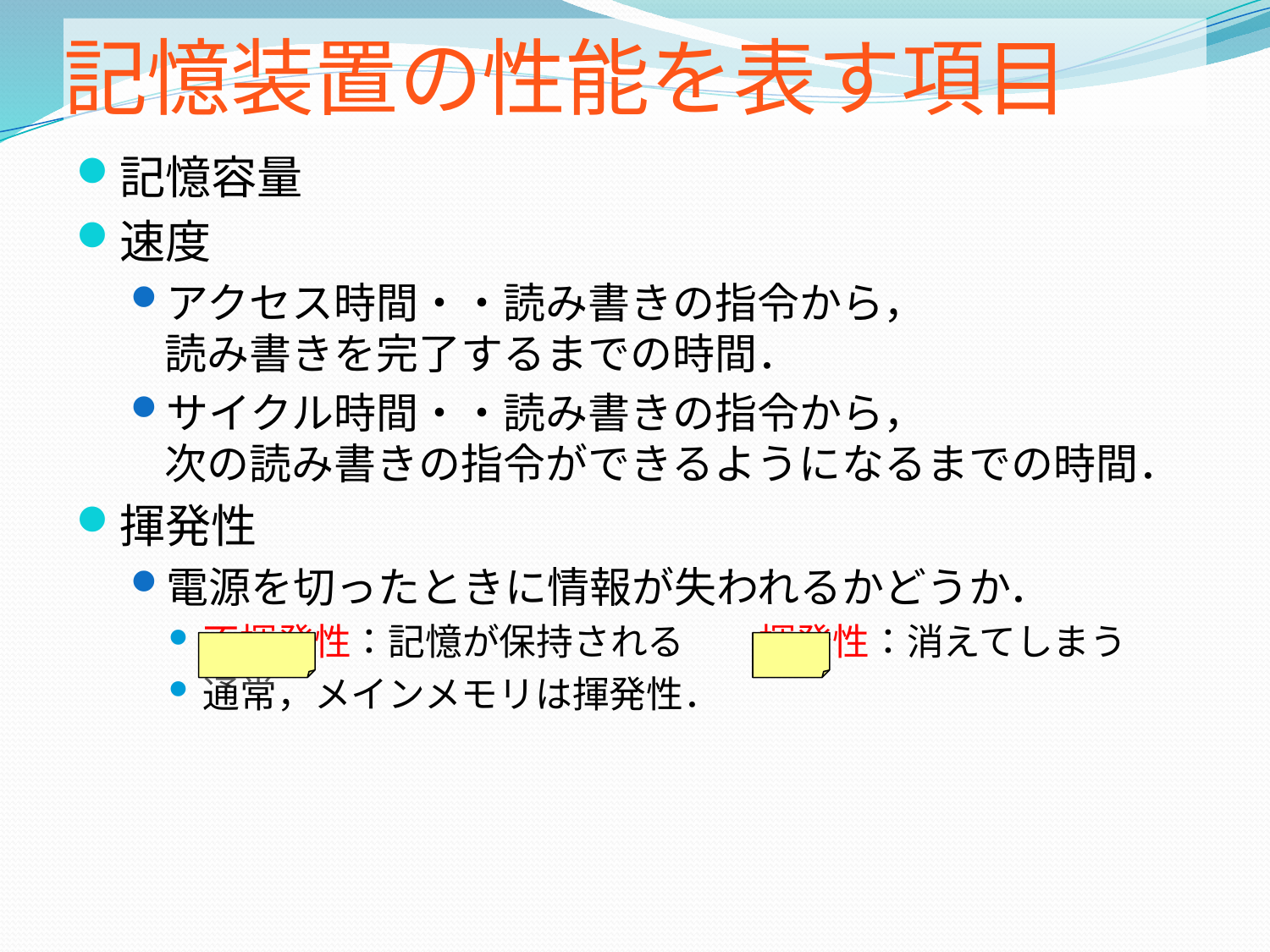

# 記憶装置の性能を表す項目
記憶容量
速度
アクセス時間・・読み書きの指令から，
読み書きを完了するまでの時間．
サイクル時間・・読み書きの指令から，
次の読み書きの指令ができるようになるまでの時間．
揮発性
電源を切ったときに情報が失われるかどうか．
不揮発性：記憶が保持される　　揮発性：消えてしまう
通常，メインメモリは揮発性．